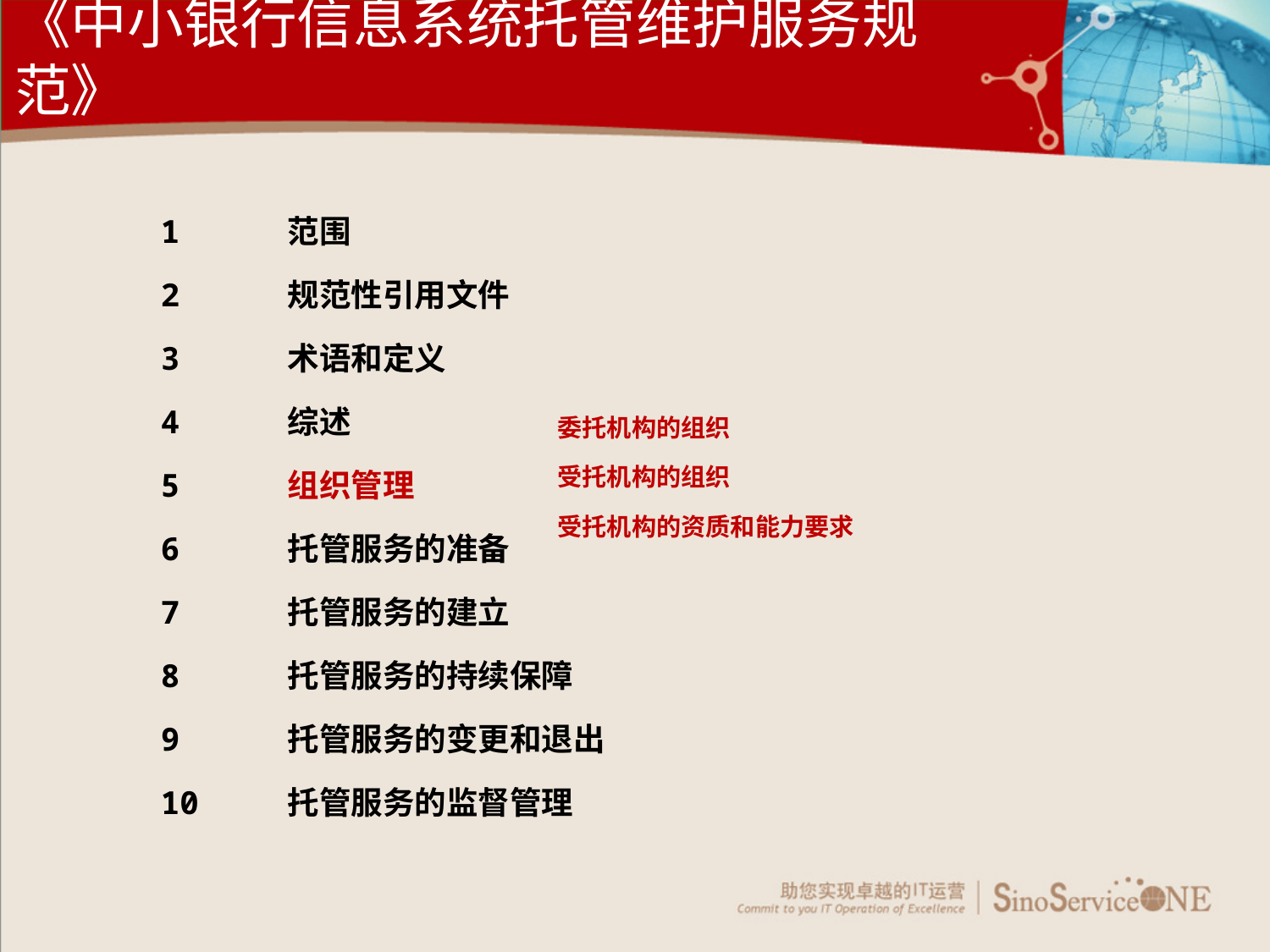

《中小银行信息系统托管维护服务规范》
1	范围
2	规范性引用文件
3	术语和定义
4	综述
5	组织管理
6	托管服务的准备
7	托管服务的建立
8	托管服务的持续保障
9	托管服务的变更和退出
10	托管服务的监督管理
委托机构的组织
受托机构的组织
受托机构的资质和能力要求